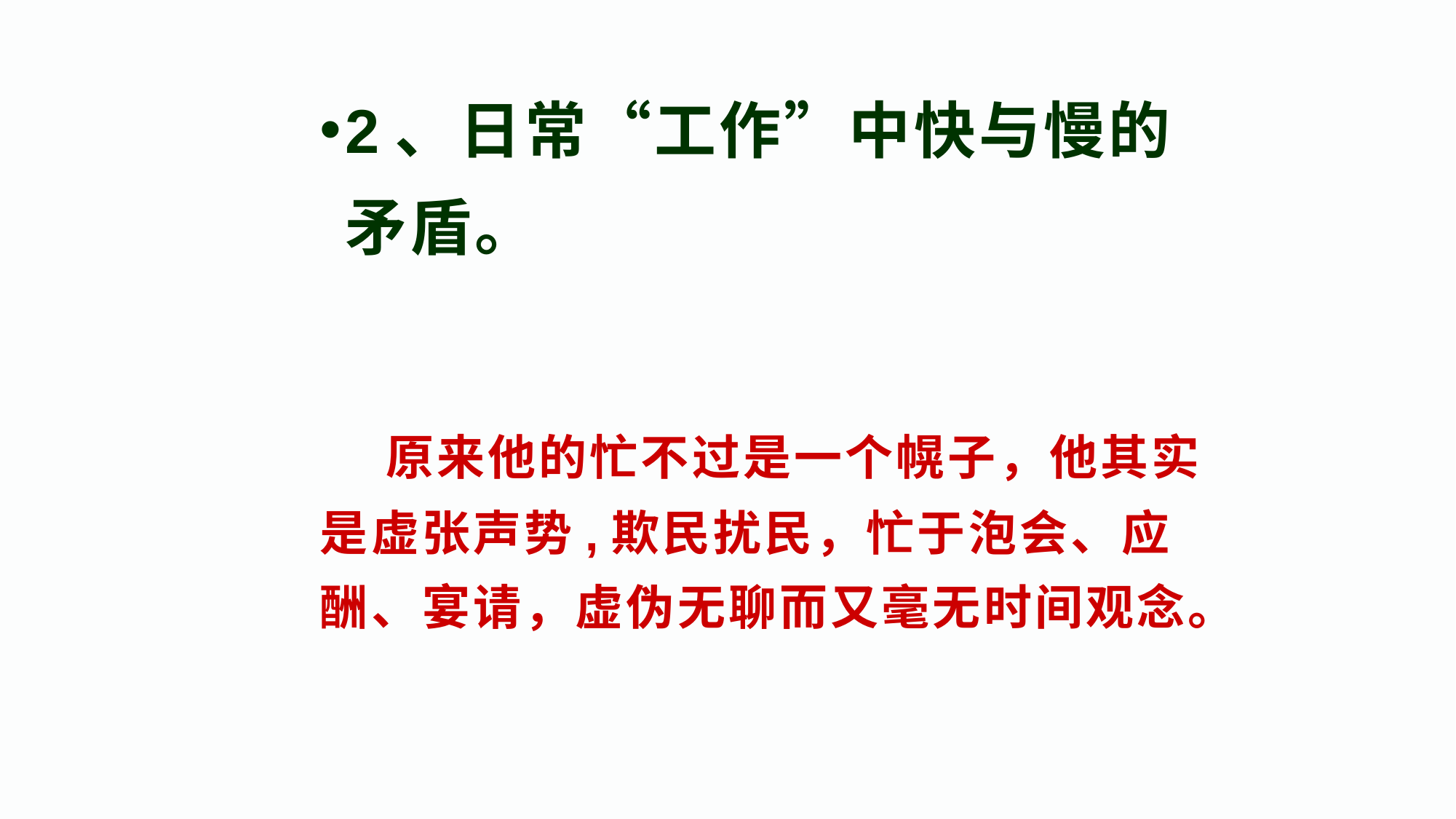

2、日常“工作”中快与慢的矛盾。

    原来他的忙不过是一个幌子，他其实是虚张声势,欺民扰民，忙于泡会、应酬、宴请，虚伪无聊而又毫无时间观念。